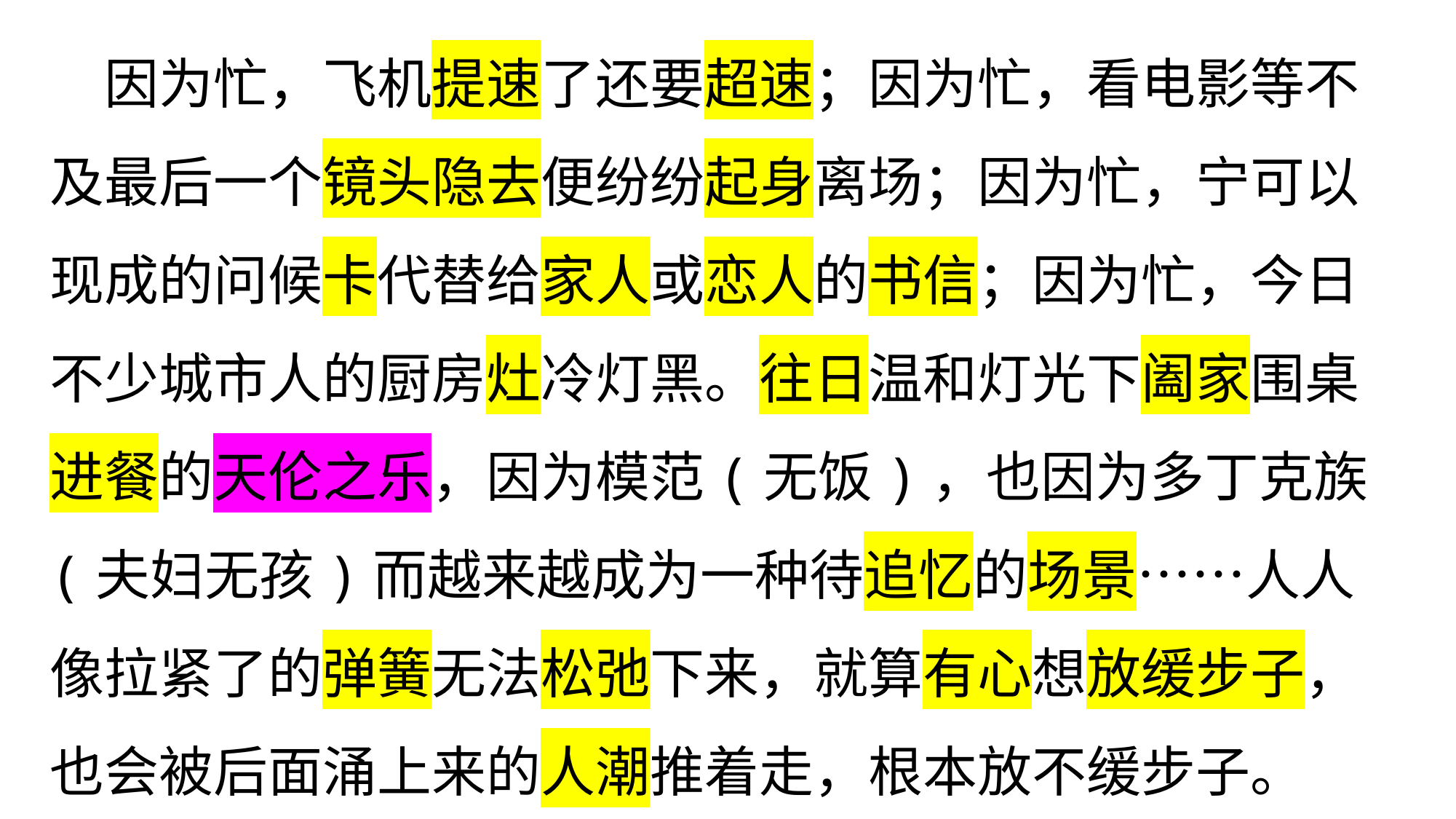

因为忙，飞机提速了还要超速；因为忙，看电影等不及最后一个镜头隐去便纷纷起身离场；因为忙，宁可以现成的问候卡代替给家人或恋人的书信；因为忙，今日不少城市人的厨房灶冷灯黑。往日温和灯光下阖家围桌进餐的天伦之乐，因为模范(无饭)，也因为多丁克族(夫妇无孩)而越来越成为一种待追忆的场景……人人像拉紧了的弹簧无法松弛下来，就算有心想放缓步子，也会被后面涌上来的人潮推着走，根本放不缓步子。